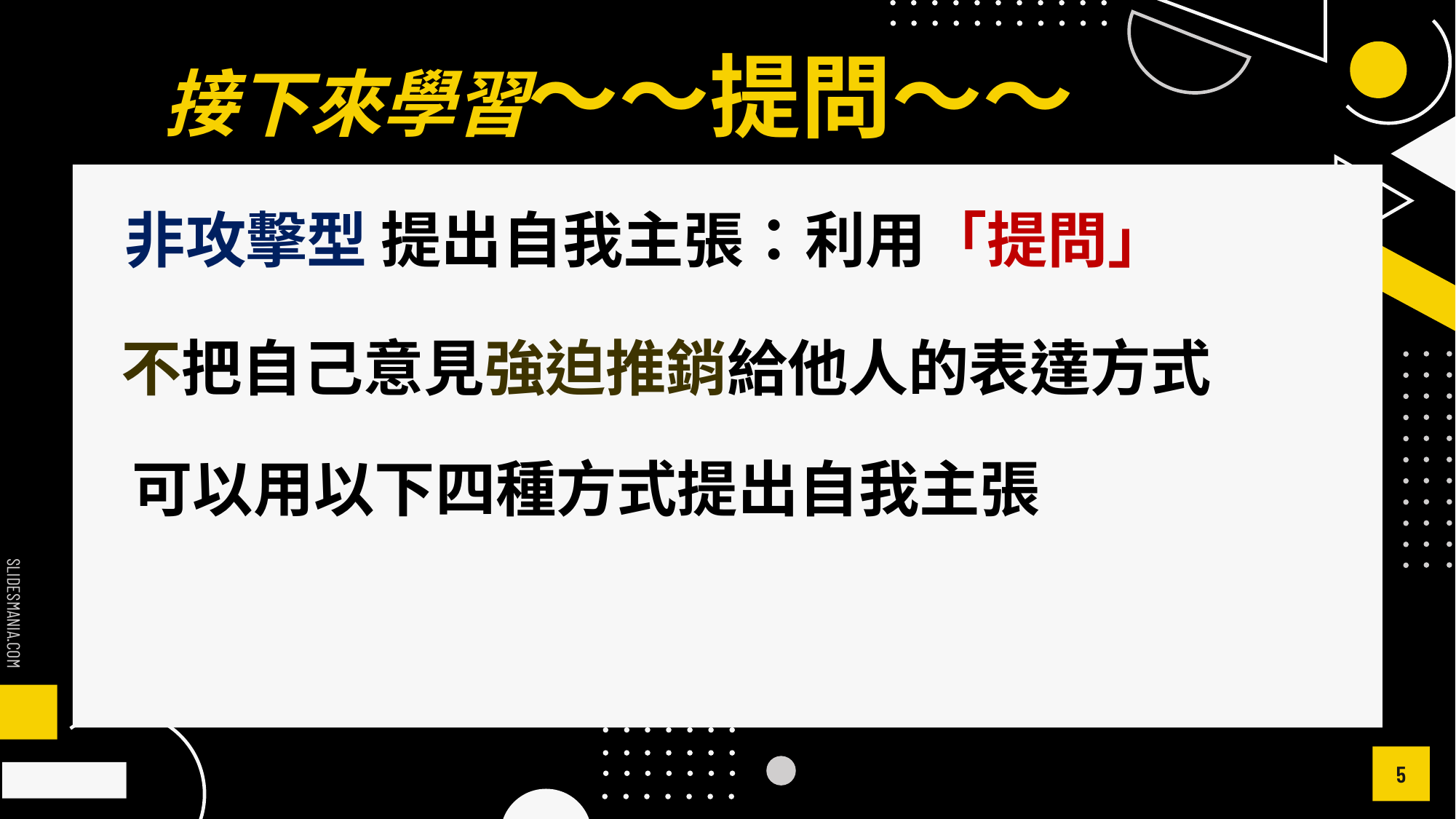

# 接下來學習～～提問～～
非攻擊型 提出自我主張：利用「提問」
」
不把自己意見強迫推銷給他人的表達方式
可以用以下四種方式提出自我主張

5